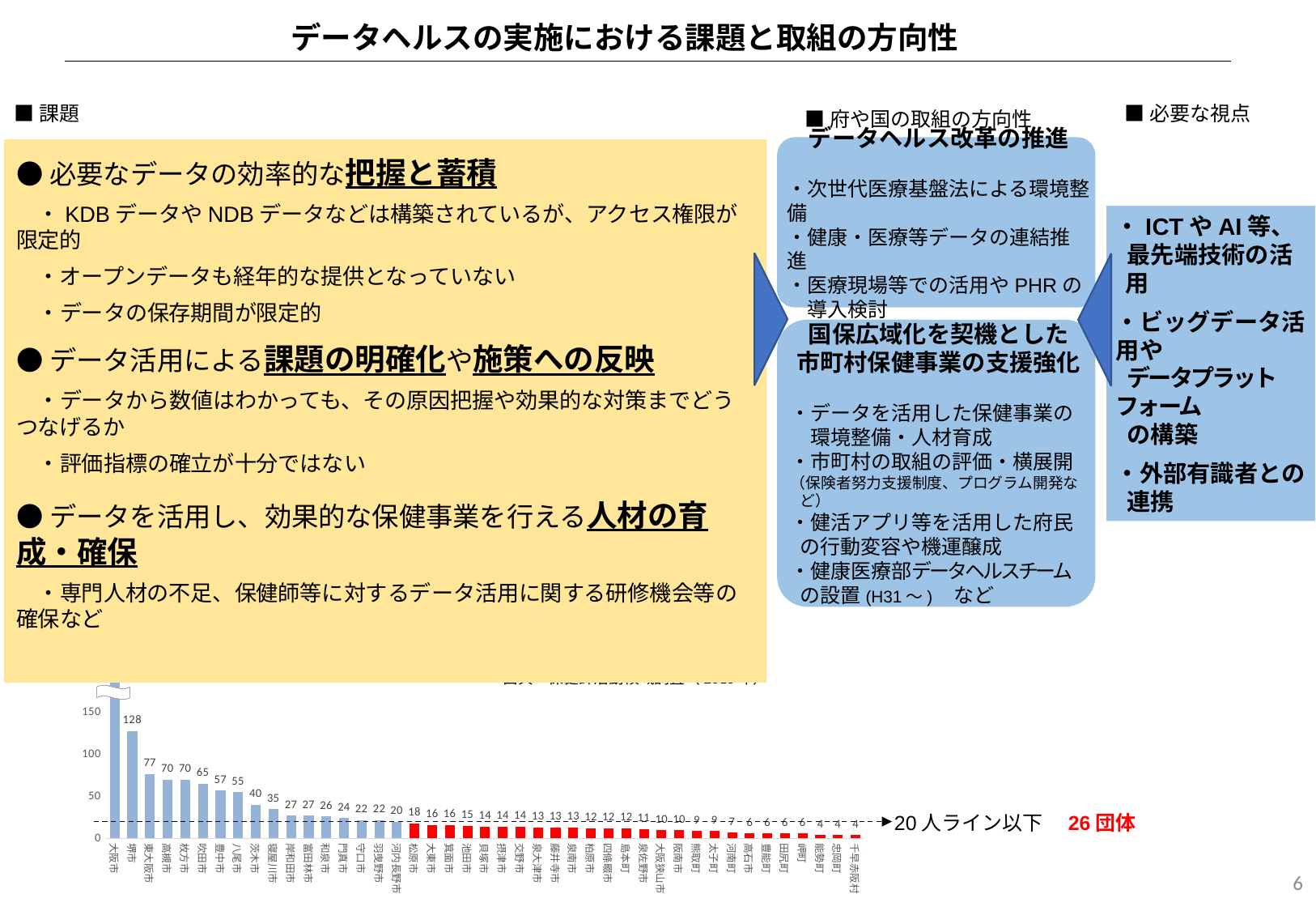

データヘルスの実施における課題と取組の方向性
■課題
■必要な視点
■府や国の取組の方向性
データヘルス改革の推進

・次世代医療基盤法による環境整備
・健康・医療等データの連結推進
・医療現場等での活用やPHRの
　導入検討
●必要なデータの効率的な把握と蓄積
　・KDBデータやNDBデータなどは構築されているが、アクセス権限が限定的
　・オープンデータも経年的な提供となっていない
　・データの保存期間が限定的
・ICTやAI等、
 最先端技術の活用
・ビッグデータ活用や
 データプラットフォーム
 の構築
・外部有識者との
 連携

国保広域化を契機とした
市町村保健事業の支援強化

・データを活用した保健事業の
　環境整備・人材育成
・市町村の取組の評価・横展開
（保険者努力支援制度、プログラム開発など）
・健活アプリ等を活用した府民の行動変容や機運醸成
・健康医療部データヘルスチームの設置(H31～)　など
●データ活用による課題の明確化や施策への反映
　・データから数値はわかっても、その原因把握や効果的な対策までどうつなげるか
　・評価指標の確立が十分ではない
●データを活用し、効果的な保健事業を行える人材の育成・確保
　・専門人材の不足、保健師等に対するデータ活用に関する研修機会等の確保など

（参考）保健師　常勤職員数（市町村別）
371

### Chart

| Category | 系列 1 |
|---|---|
| 大阪市 | 371.0 |
| 堺市 | 128.0 |
| 東大阪市 | 77.0 |
| 高槻市 | 70.0 |
| 枚方市 | 70.0 |
| 吹田市 | 65.0 |
| 豊中市 | 57.0 |
| 八尾市 | 55.0 |
| 茨木市 | 40.0 |
| 寝屋川市 | 35.0 |
| 岸和田市 | 27.0 |
| 富田林市 | 27.0 |
| 和泉市 | 26.0 |
| 門真市 | 24.0 |
| 守口市 | 22.0 |
| 羽曳野市 | 22.0 |
| 河内長野市 | 20.0 |
| 松原市 | 18.0 |
| 大東市 | 16.0 |
| 箕面市 | 16.0 |
| 池田市 | 15.0 |
| 貝塚市 | 14.0 |
| 摂津市 | 14.0 |
| 交野市 | 14.0 |
| 泉大津市 | 13.0 |
| 藤井寺市 | 13.0 |
| 泉南市 | 13.0 |
| 柏原市 | 12.0 |
| 四條畷市 | 12.0 |
| 島本町 | 12.0 |
| 泉佐野市 | 11.0 |
| 大阪狭山市 | 10.0 |
| 阪南市 | 10.0 |
| 熊取町 | 9.0 |
| 太子町 | 9.0 |
| 河南町 | 7.0 |
| 高石市 | 6.0 |
| 豊能町 | 6.0 |
| 田尻町 | 6.0 |
| 岬町 | 6.0 |
| 能勢町 | 4.0 |
| 忠岡町 | 4.0 |
| 千早赤阪村 | 4.0 |
出典：保健師活動領域調査（2018年）

20人ライン以下　26団体
6